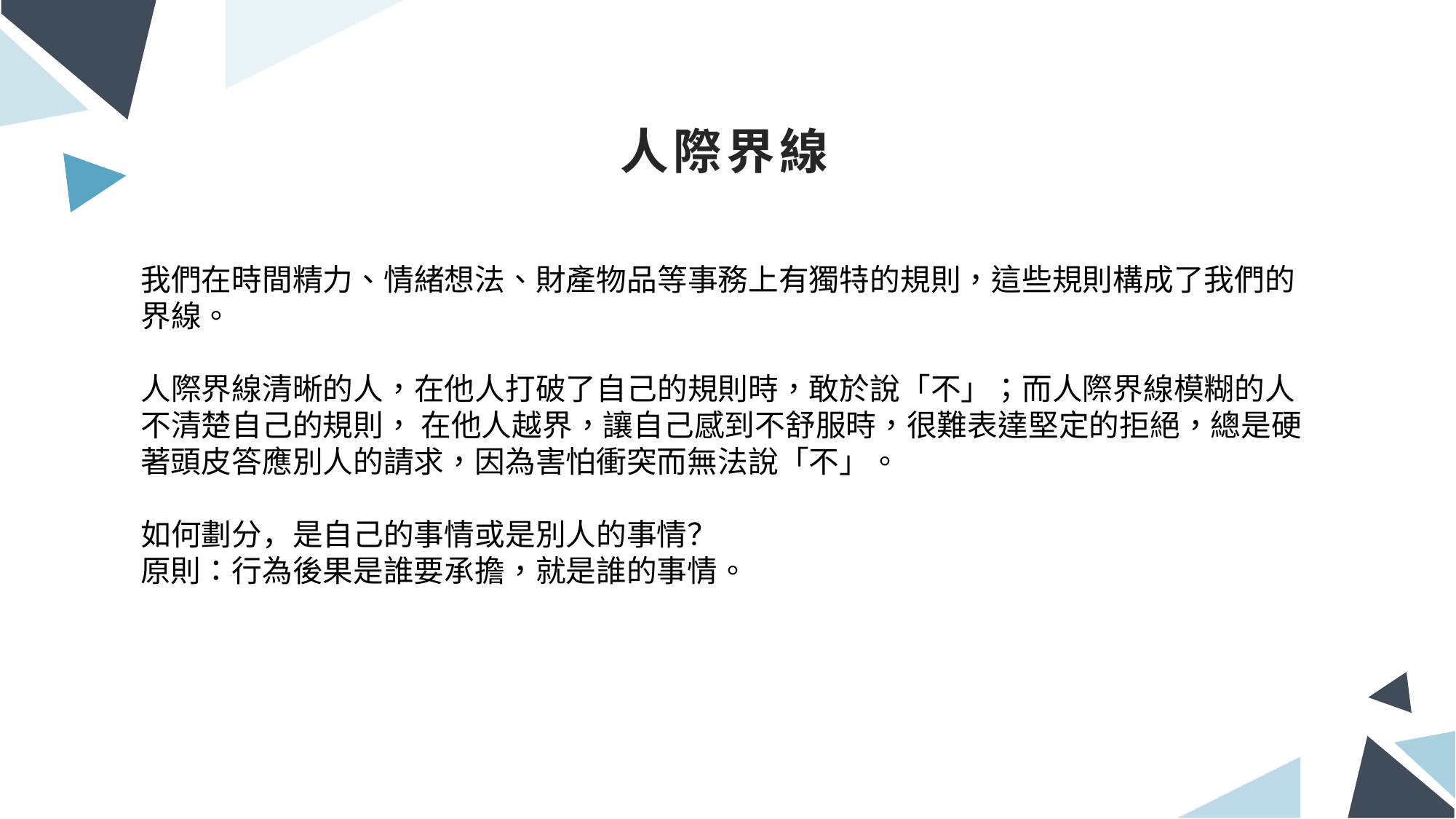

人際界線
我們在時間精力、情緒想法、財產物品等事務上有獨特的規則，這些規則構成了我們的界線。

人際界線清晰的人，在他人打破了自己的規則時，敢於說「不」；而人際界線模糊的人不清楚自己的規則， 在他人越界，讓自己感到不舒服時，很難表達堅定的拒絕，總是硬著頭皮答應別人的請求，因為害怕衝突而無法說「不」。

如何劃分，是自己的事情或是別人的事情？
原則：行為後果是誰要承擔，就是誰的事情。